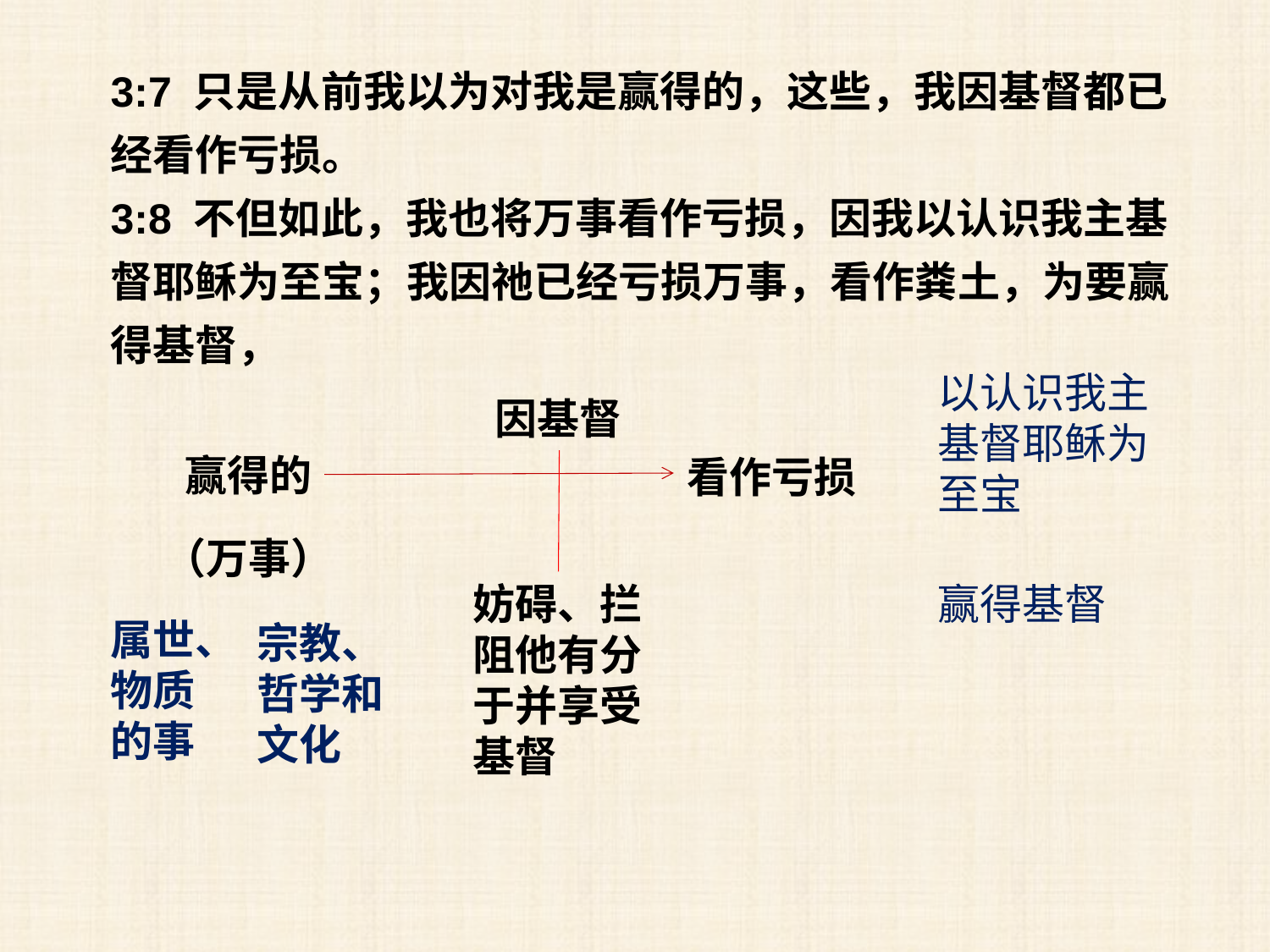

3:7 只是从前我以为对我是赢得的，这些，我因基督都已经看作亏损。
3:8 不但如此，我也将万事看作亏损，因我以认识我主基督耶稣为至宝；我因祂已经亏损万事，看作粪土，为要赢得基督，
以认识我主基督耶稣为至宝
因基督
赢得的
看作亏损
（万事）
妨碍、拦阻他有分于并享受基督
赢得基督
属世、物质的事
宗教、哲学和文化